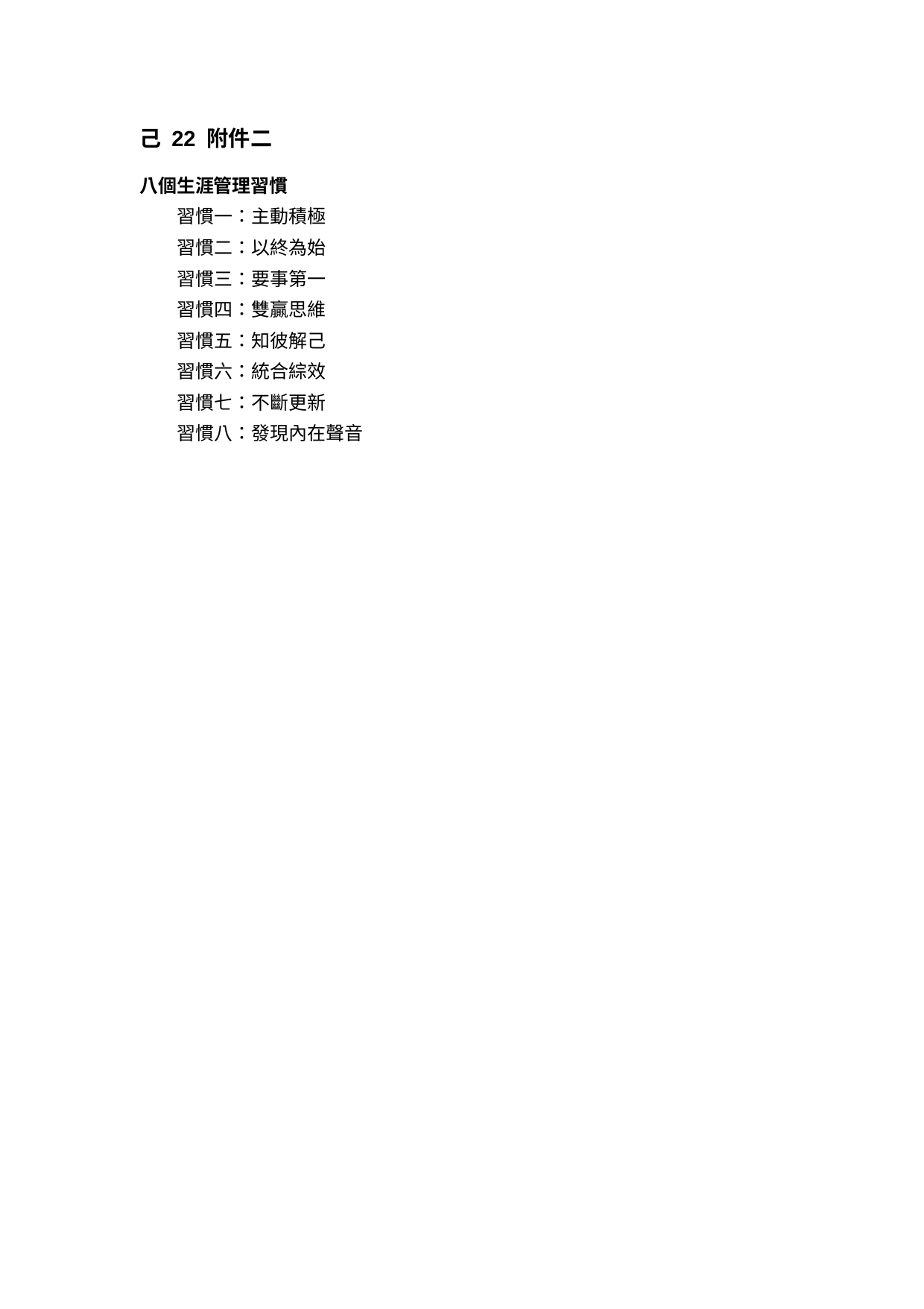

己 22 附件二
八個生涯管理習慣
習慣一：主動積極
習慣二：以終為始
習慣三：要事第一
習慣四：雙贏思維
習慣五：知彼解己
習慣六：統合綜效
習慣七：不斷更新
習慣八：發現內在聲音